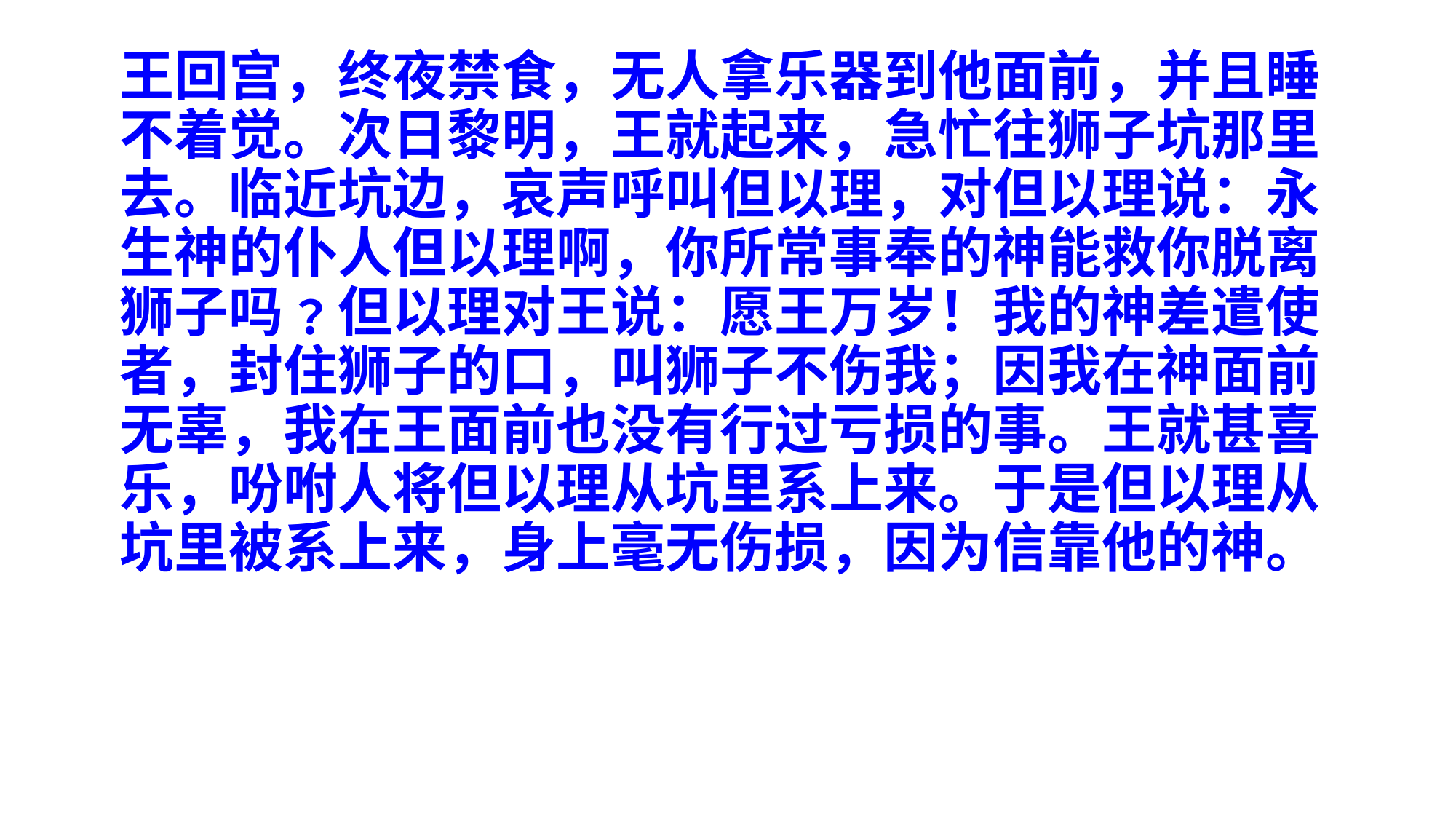

王回宫，终夜禁食，无人拿乐器到他面前，并且睡不着觉。次日黎明，王就起来，急忙往狮子坑那里去。临近坑边，哀声呼叫但以理，对但以理说：永生神的仆人但以理啊，你所常事奉的神能救你脱离狮子吗﹖但以理对王说：愿王万岁！我的神差遣使者，封住狮子的口，叫狮子不伤我；因我在神面前无辜，我在王面前也没有行过亏损的事。王就甚喜乐，吩咐人将但以理从坑里系上来。于是但以理从坑里被系上来，身上毫无伤损，因为信靠他的神。